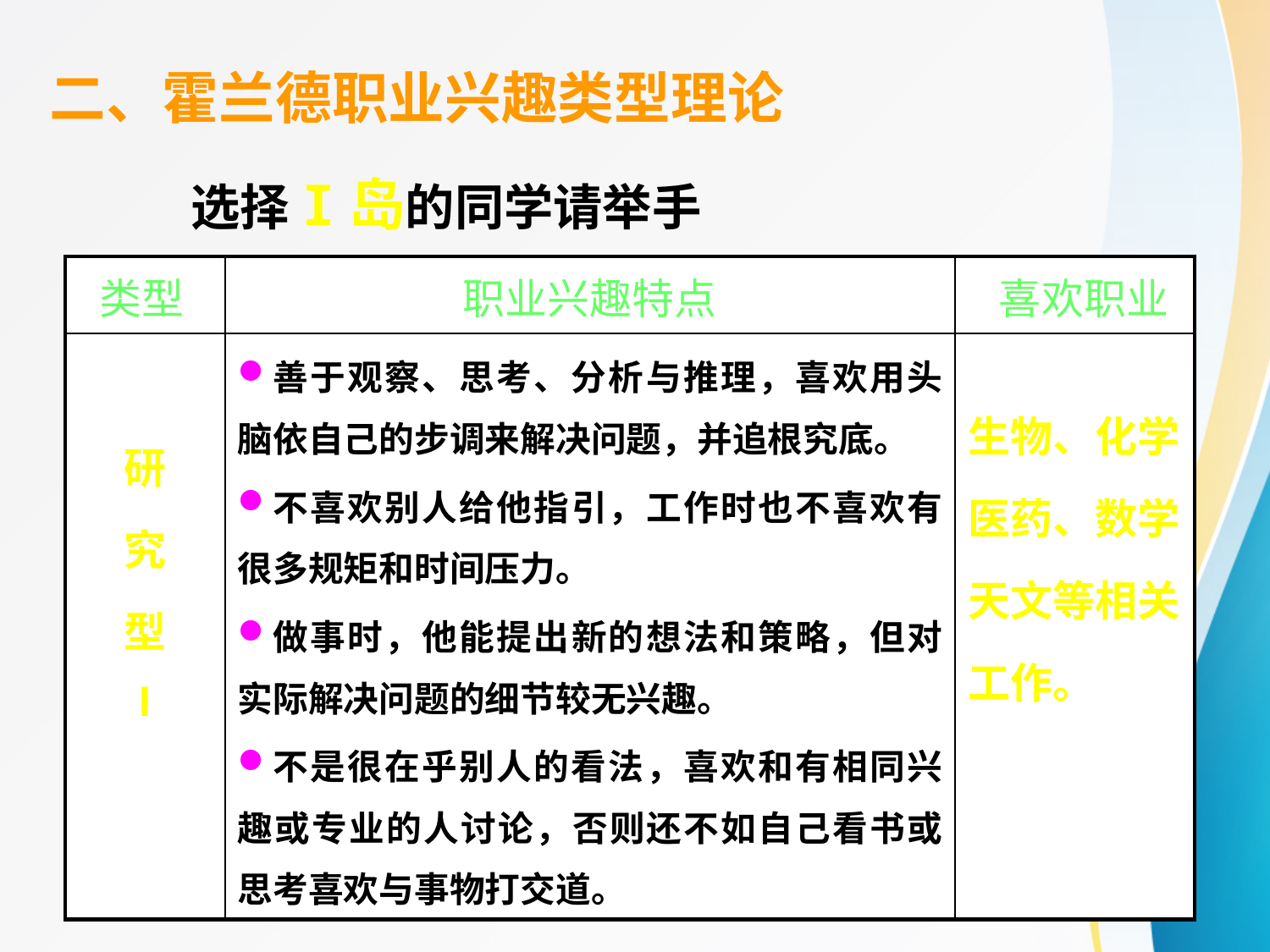

二、霍兰德职业兴趣类型理论
选择I岛的同学请举手
| 类型 | 职业兴趣特点 | 喜欢职业 |
| --- | --- | --- |
| 研 究 型 I | 善于观察、思考、分析与推理，喜欢用头脑依自己的步调来解决问题，并追根究底。 不喜欢别人给他指引，工作时也不喜欢有很多规矩和时间压力。 做事时，他能提出新的想法和策略，但对实际解决问题的细节较无兴趣。 不是很在乎别人的看法，喜欢和有相同兴趣或专业的人讨论，否则还不如自己看书或思考喜欢与事物打交道。 | 生物、化学 医药、数学 天文等相关 工作。 |